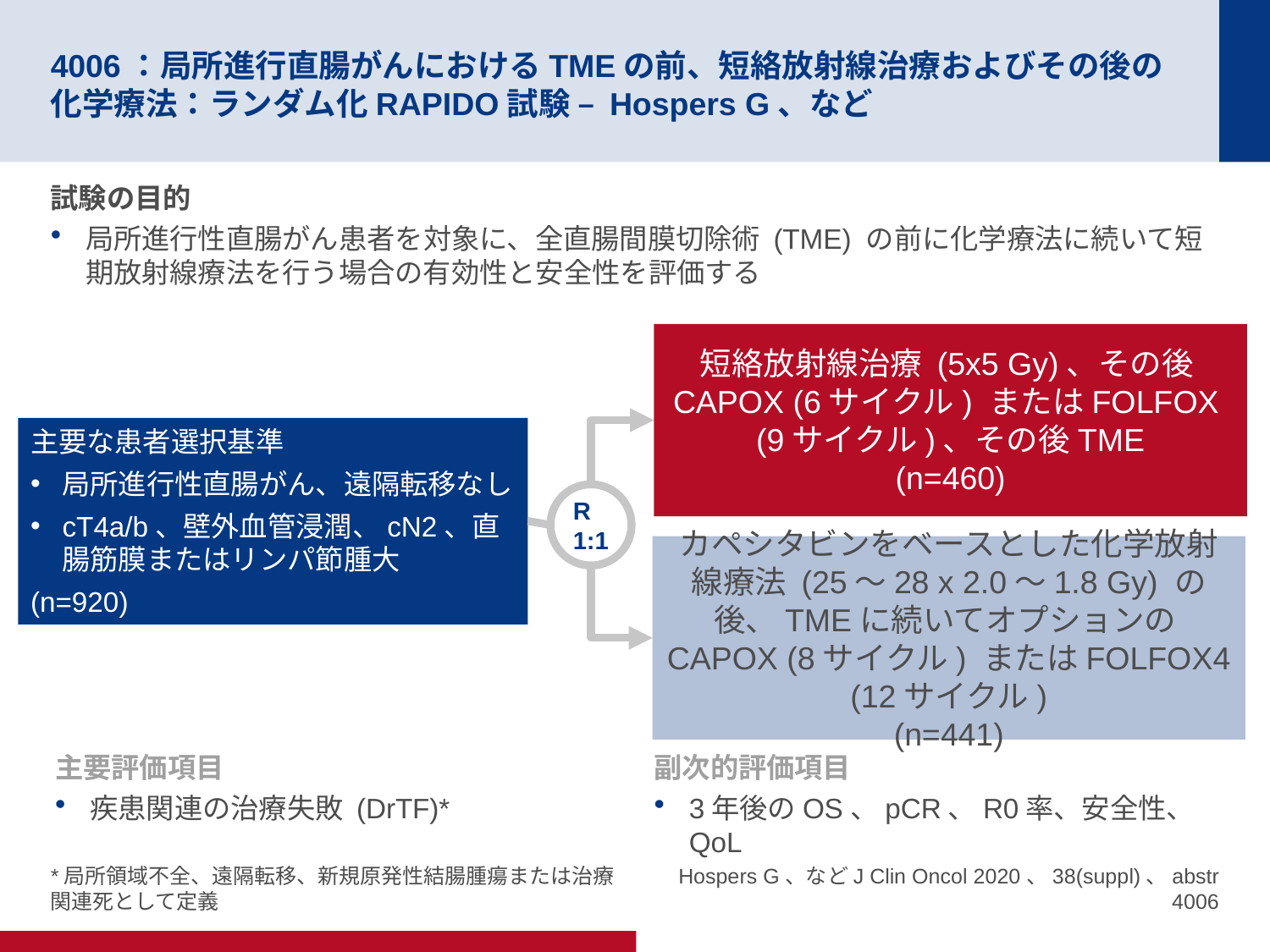

# 4006：局所進行直腸がんにおけるTMEの前、短絡放射線治療およびその後の化学療法：ランダム化RAPIDO試験 – Hospers G、など
試験の目的
局所進行性直腸がん患者を対象に、全直腸間膜切除術 (TME) の前に化学療法に続いて短期放射線療法を行う場合の有効性と安全性を評価する
短絡放射線治療 (5x5 Gy)、その後CAPOX (6サイクル) またはFOLFOX
(9サイクル)、その後TME
(n=460)
主要な患者選択基準
局所進行性直腸がん、遠隔転移なし
cT4a/b、壁外血管浸潤、cN2、直腸筋膜またはリンパ節腫大
(n=920)
R
1:1
カペシタビンをベースとした化学放射線療法 (25～28 x 2.0～1.8 Gy) の後、TMEに続いてオプションのCAPOX (8サイクル) またはFOLFOX4 (12サイクル)
(n=441)
主要評価項目
疾患関連の治療失敗 (DrTF)*
副次的評価項目
3年後のOS、pCR、R0率、安全性、QoL
*局所領域不全、遠隔転移、新規原発性結腸腫瘍または治療関連死として定義
Hospers G、などJ Clin Oncol 2020、38(suppl)、abstr 4006